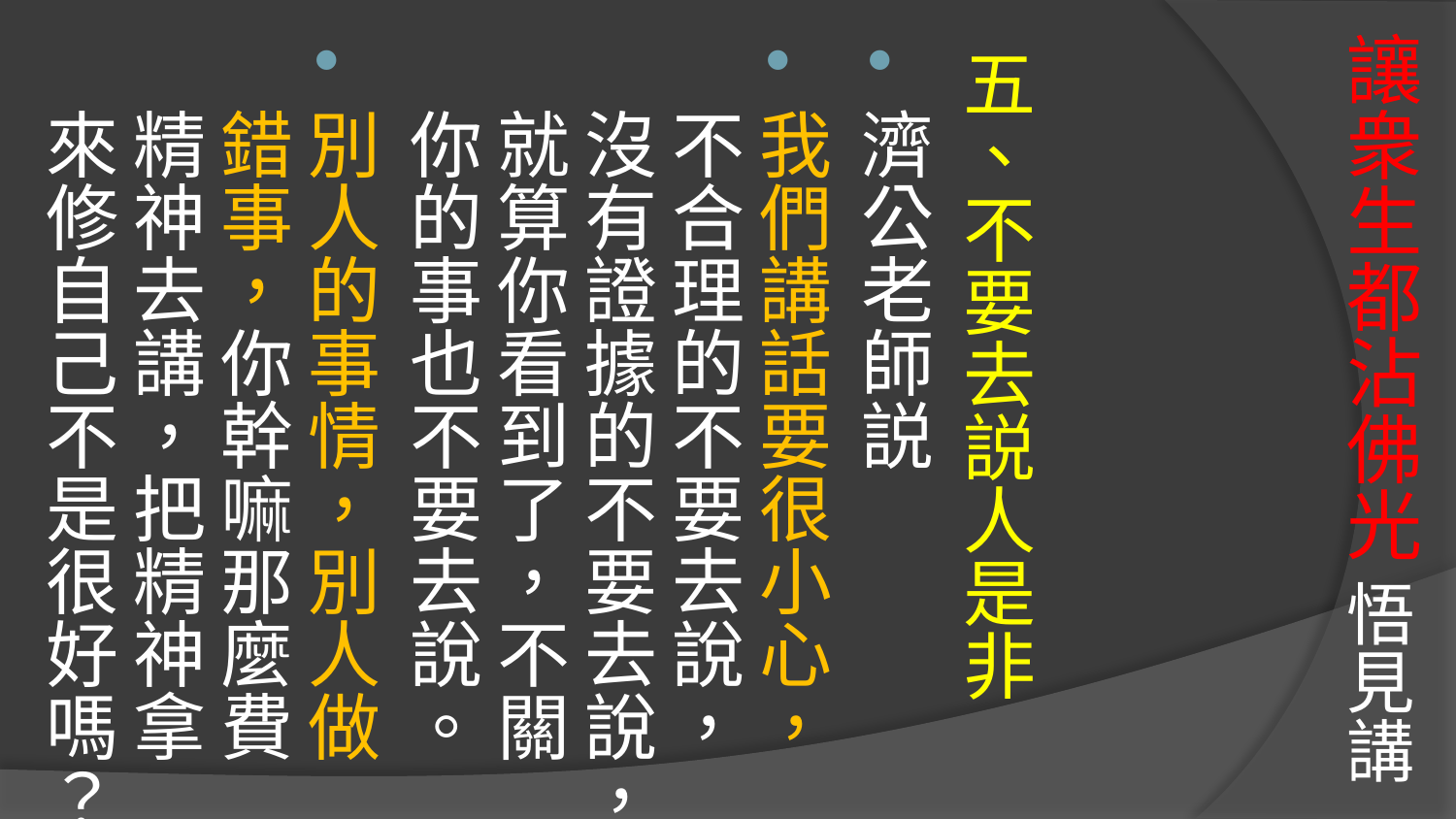

# 讓衆生都沾佛光 悟見講
五、不要去説人是非
濟公老師説
我們講話要很小心，不合理的不要去說，沒有證據的不要去說，就算你看到了，不關你的事也不要去說。
別人的事情，別人做錯事，你幹嘛那麼費精神去講，把精神拿來修自己不是很好嗎？